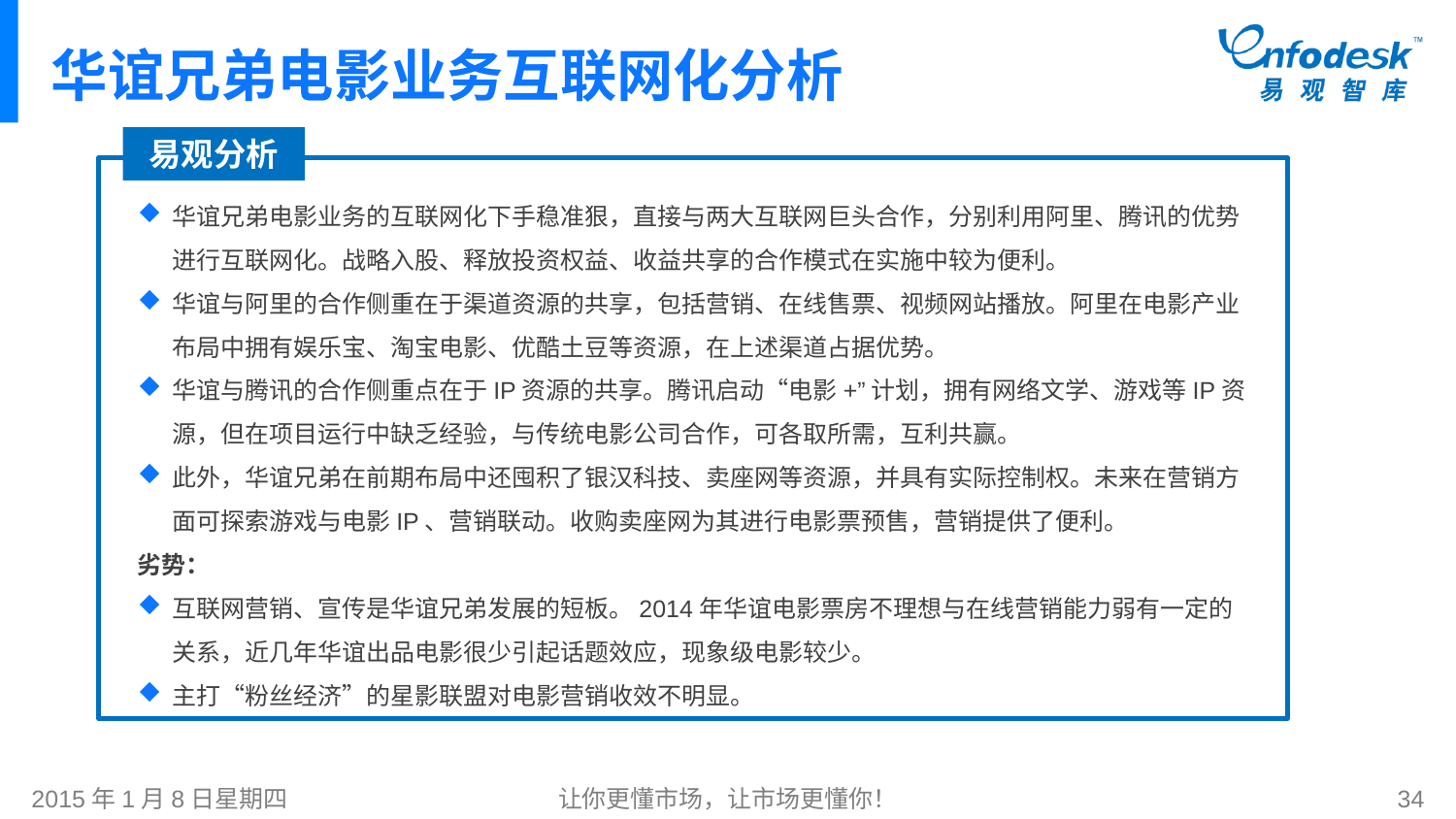

# 华谊兄弟电影业务互联网化分析
易观分析

华谊兄弟电影业务的互联网化下手稳准狠，直接与两大互联网巨头合作，分别利用阿里、腾讯的优势进行互联网化。战略入股、释放投资权益、收益共享的合作模式在实施中较为便利。
华谊与阿里的合作侧重在于渠道资源的共享，包括营销、在线售票、视频网站播放。阿里在电影产业布局中拥有娱乐宝、淘宝电影、优酷土豆等资源，在上述渠道占据优势。
华谊与腾讯的合作侧重点在于IP资源的共享。腾讯启动“电影+”计划，拥有网络文学、游戏等IP资源，但在项目运行中缺乏经验，与传统电影公司合作，可各取所需，互利共赢。
此外，华谊兄弟在前期布局中还囤积了银汉科技、卖座网等资源，并具有实际控制权。未来在营销方面可探索游戏与电影IP、营销联动。收购卖座网为其进行电影票预售，营销提供了便利。
劣势：
互联网营销、宣传是华谊兄弟发展的短板。2014年华谊电影票房不理想与在线营销能力弱有一定的关系，近几年华谊出品电影很少引起话题效应，现象级电影较少。
主打“粉丝经济”的星影联盟对电影营销收效不明显。

2015年1月8日星期四
让你更懂市场，让市场更懂你！
34